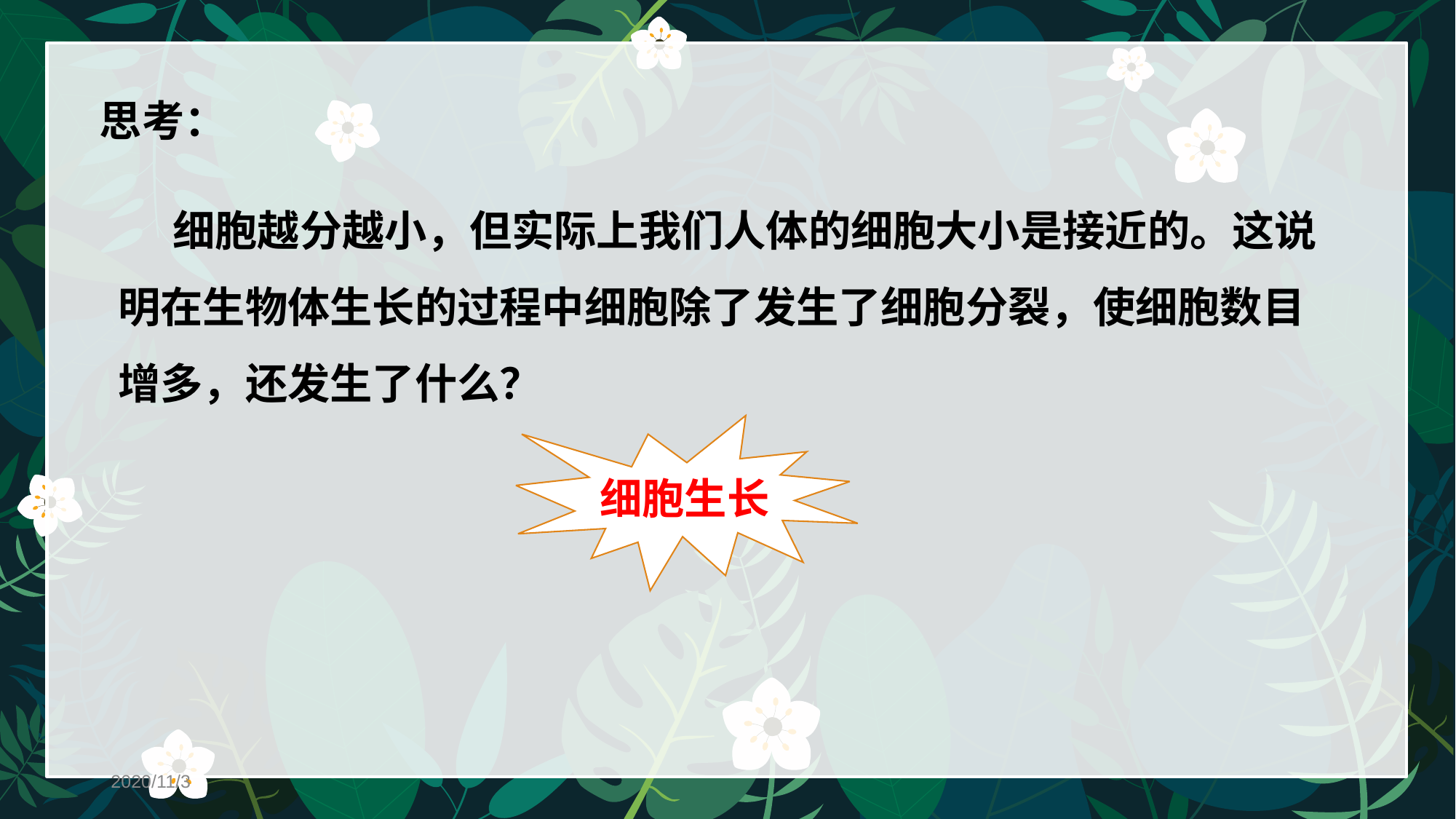

思考：
细胞越分越小，但实际上我们人体的细胞大小是接近的。这说明在生物体生长的过程中细胞除了发生了细胞分裂，使细胞数目增多，还发生了什么？
细胞生长
2020/11/3